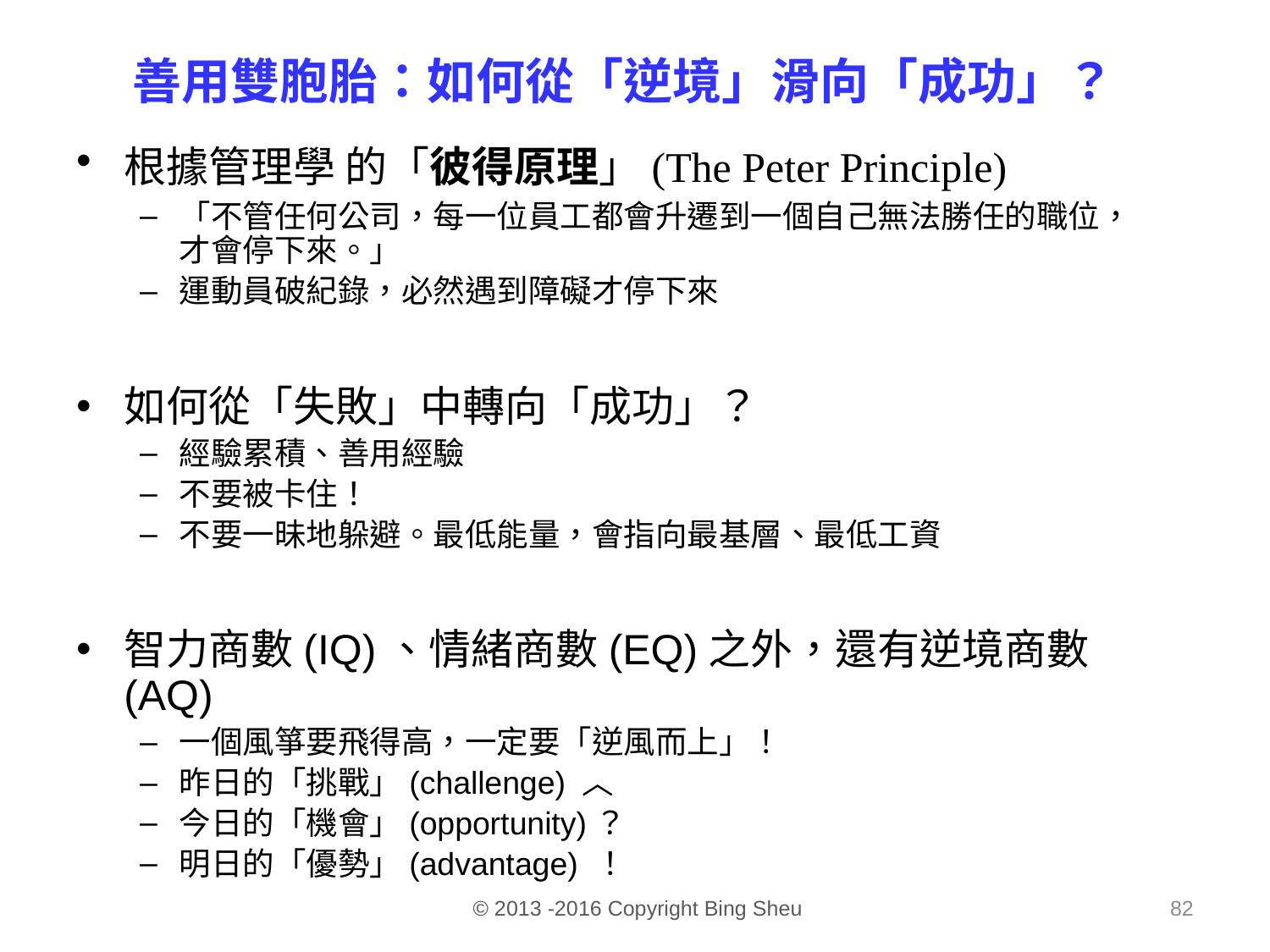

# 善用雙胞胎：如何從「逆境」滑向「成功」？
根據管理學 的「彼得原理」(The Peter Principle)
「不管任何公司，每一位員工都會升遷到一個自己無法勝任的職位，才會停下來。」
運動員破紀錄，必然遇到障礙才停下來

如何從「失敗」中轉向「成功」？
經驗累積、善用經驗
不要被卡住！
不要一昧地躲避。最低能量，會指向最基層、最低工資

智力商數(IQ)、情緒商數(EQ)之外，還有逆境商數(AQ)
一個風箏要飛得高，一定要「逆風而上」！
昨日的「挑戰」(challenge) ︿
今日的「機會」(opportunity)？
明日的「優勢」(advantage) ！
82
 © 2013 -2016 Copyright Bing Sheu